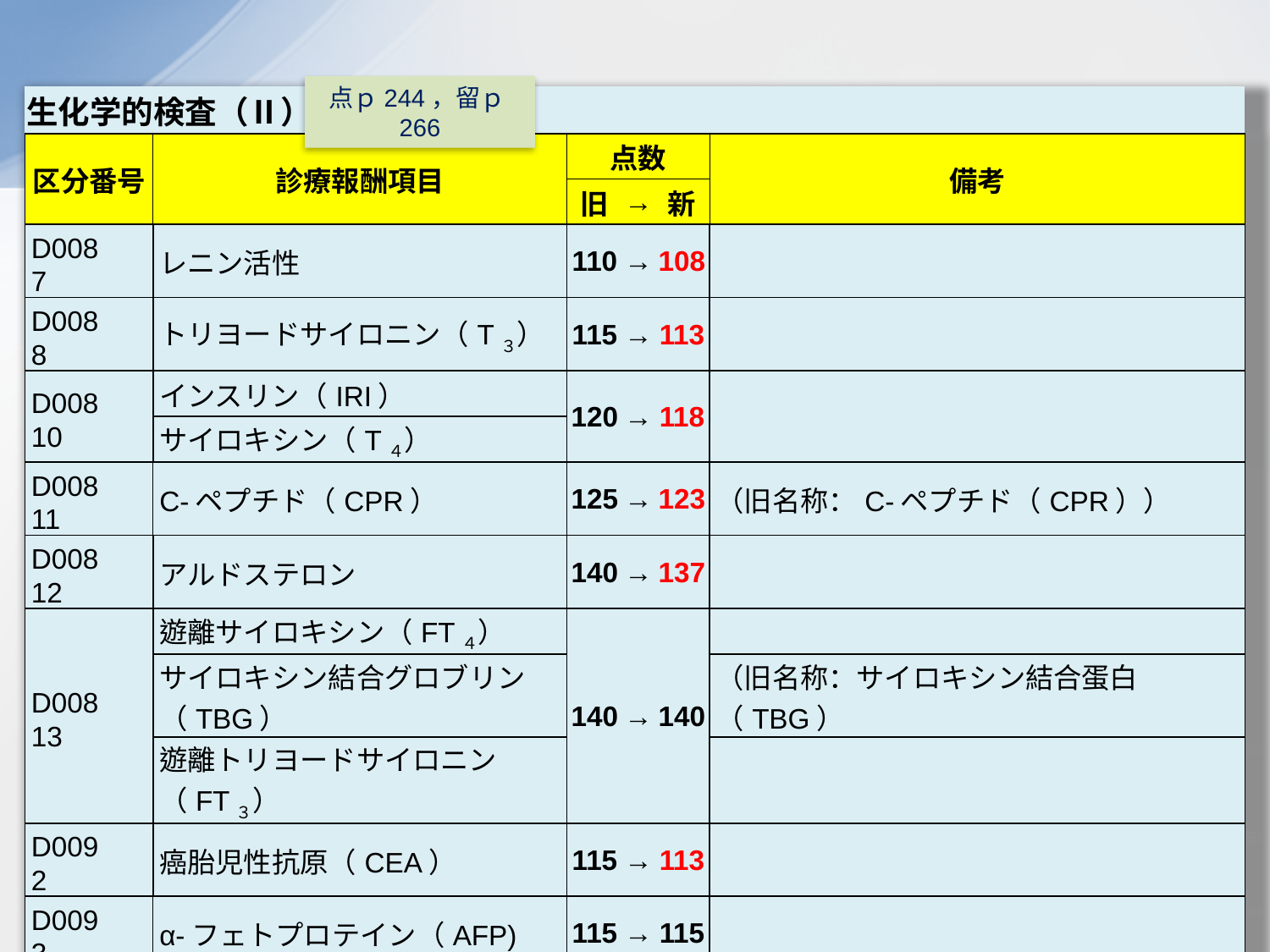

点ｐ244，留ｐ266
| 生化学的検査（Ⅱ） |  |  |  |  |  |
| --- | --- | --- | --- | --- | --- |
| 区分番号 | 診療報酬項目 | 点数 |  |  | 備考 |
|  |  | 旧 | → | 新 |  |
| D008　7 | レニン活性 | 110 | → | 108 |  |
| D008　8 | トリヨードサイロニン（T３） | 115 | → | 113 |  |
| D008　10 | インスリン（IRI） | 120 | → | 118 |  |
|  | サイロキシン（T４） |  |  |  |  |
| D008　11 | C-ペプチド（CPR） | 125 | → | 123 | （旧名称：C-ペプチド（CPR）） |
| D008　12 | アルドステロン | 140 | → | 137 |  |
| D008　13 | 遊離サイロキシン（FT４） | 140 | → | 140 |  |
|  | サイロキシン結合グロブリン（TBG） |  |  |  | （旧名称：サイロキシン結合蛋白（TBG） |
|  | 遊離トリヨードサイロニン（FT３） |  |  |  |  |
| D009　2 | 癌胎児性抗原（CEA） | 115 | → | 113 |  |
| D009　3 | α-フェトプロテイン（AFP) | 115 | → | 115 |  |
| D009　6 | CA１９－９ | 140 | → | 140 |  |
|  | 前立腺特異抗原（PSA） |  |  |  | （旧名称：PSA ） |
| D009　8 | CA１２５ | 160 | → | 160 |  |
318